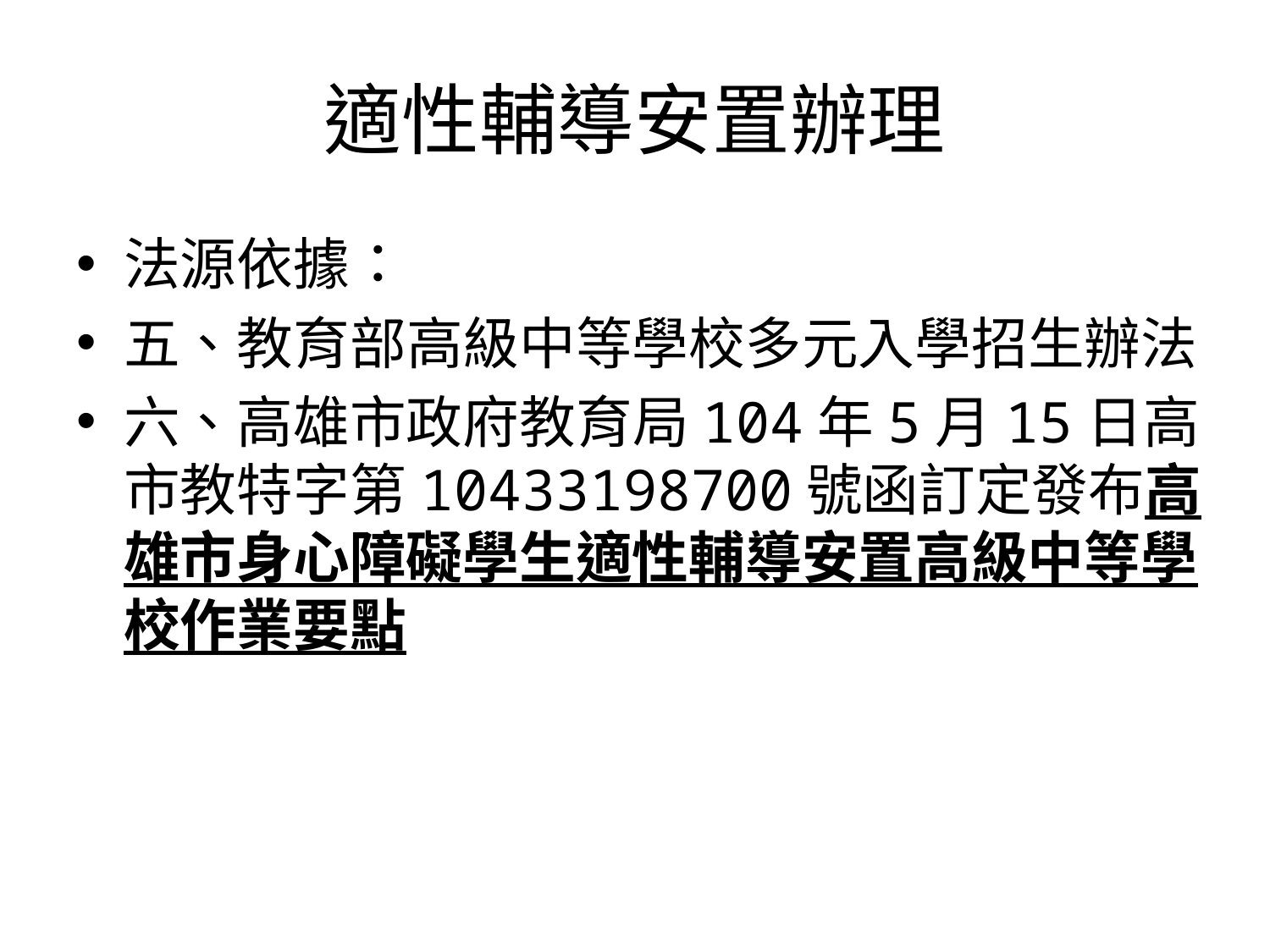

# 適性輔導安置辦理
法源依據：
五、教育部高級中等學校多元入學招生辦法
六、高雄市政府教育局104年5月15日高市教特字第10433198700號函訂定發布高雄市身心障礙學生適性輔導安置高級中等學校作業要點